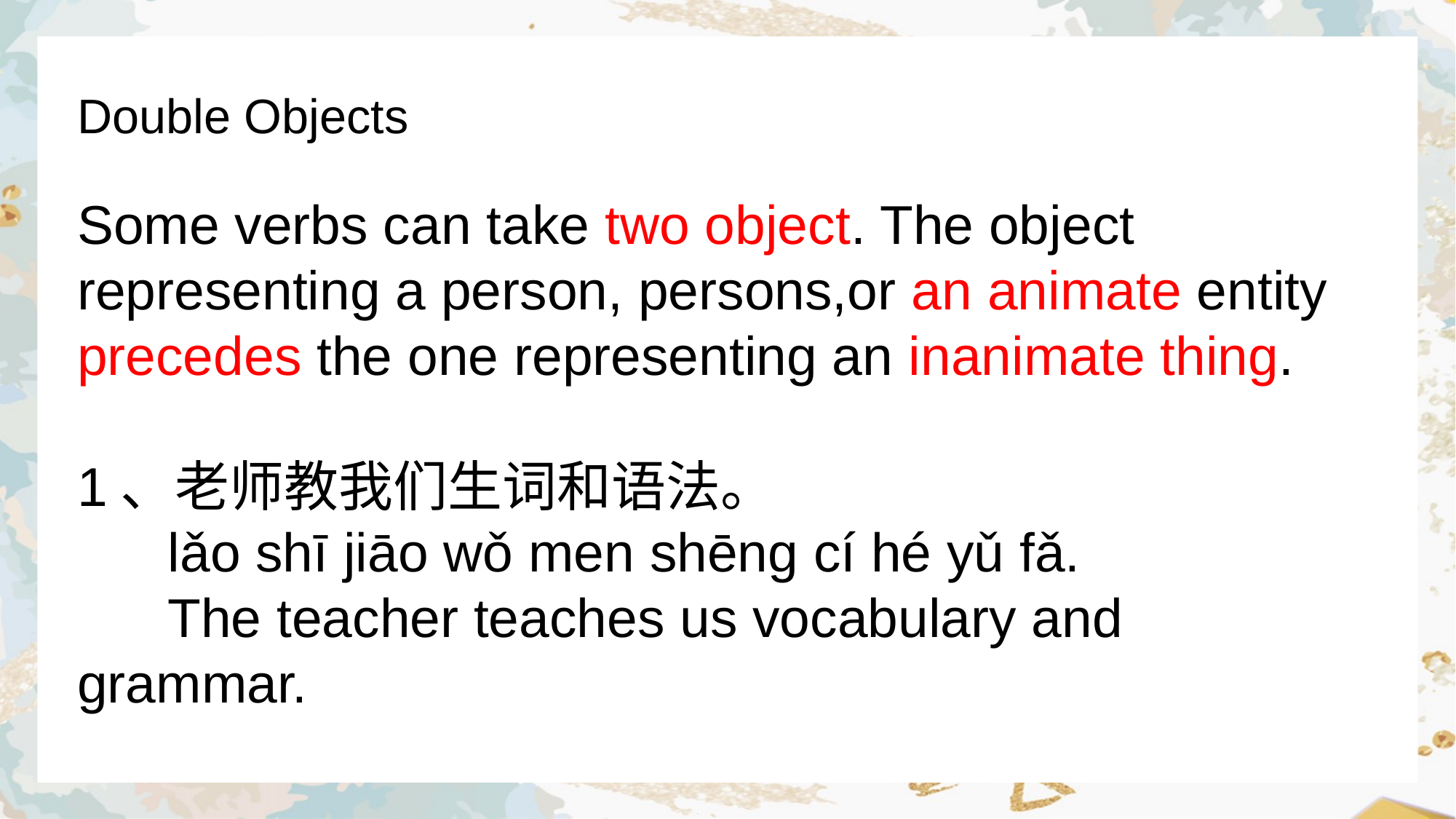

Double Objects
Some verbs can take two object. The object representing a person, persons,or an animate entity precedes the one representing an inanimate thing.

1、老师教我们生词和语法。
      lǎo shī jiāo wǒ men shēng cí hé yǔ fǎ.
      The teacher teaches us vocabulary and grammar.